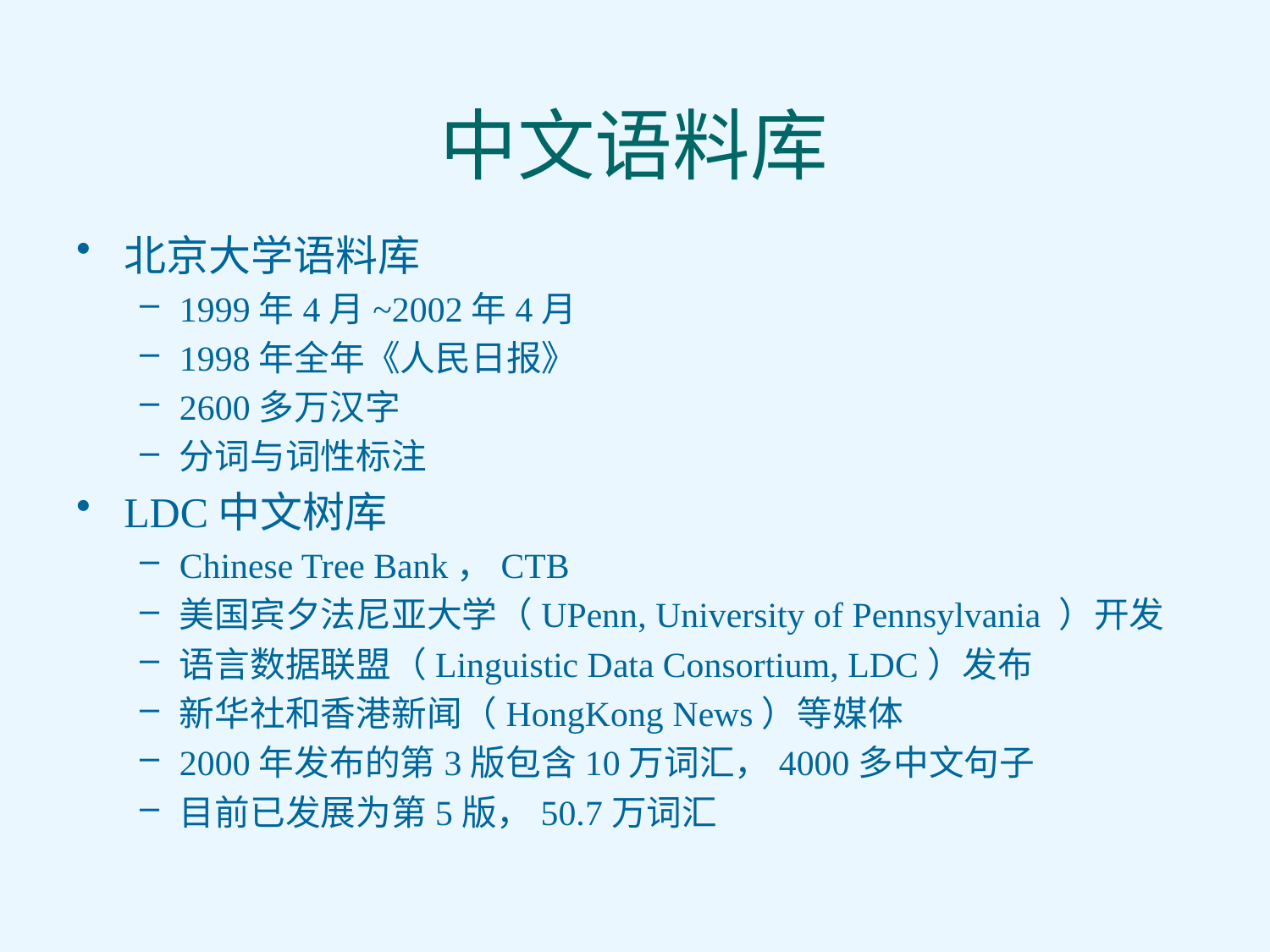

# 中文语料库
北京大学语料库
1999年4月~2002年4月
1998年全年《人民日报》
2600多万汉字
分词与词性标注
LDC中文树库
Chinese Tree Bank，CTB
美国宾夕法尼亚大学（UPenn, University of Pennsylvania ）开发
语言数据联盟（Linguistic Data Consortium, LDC）发布
新华社和香港新闻（HongKong News）等媒体
2000年发布的第3版包含10万词汇，4000多中文句子
目前已发展为第5版，50.7万词汇